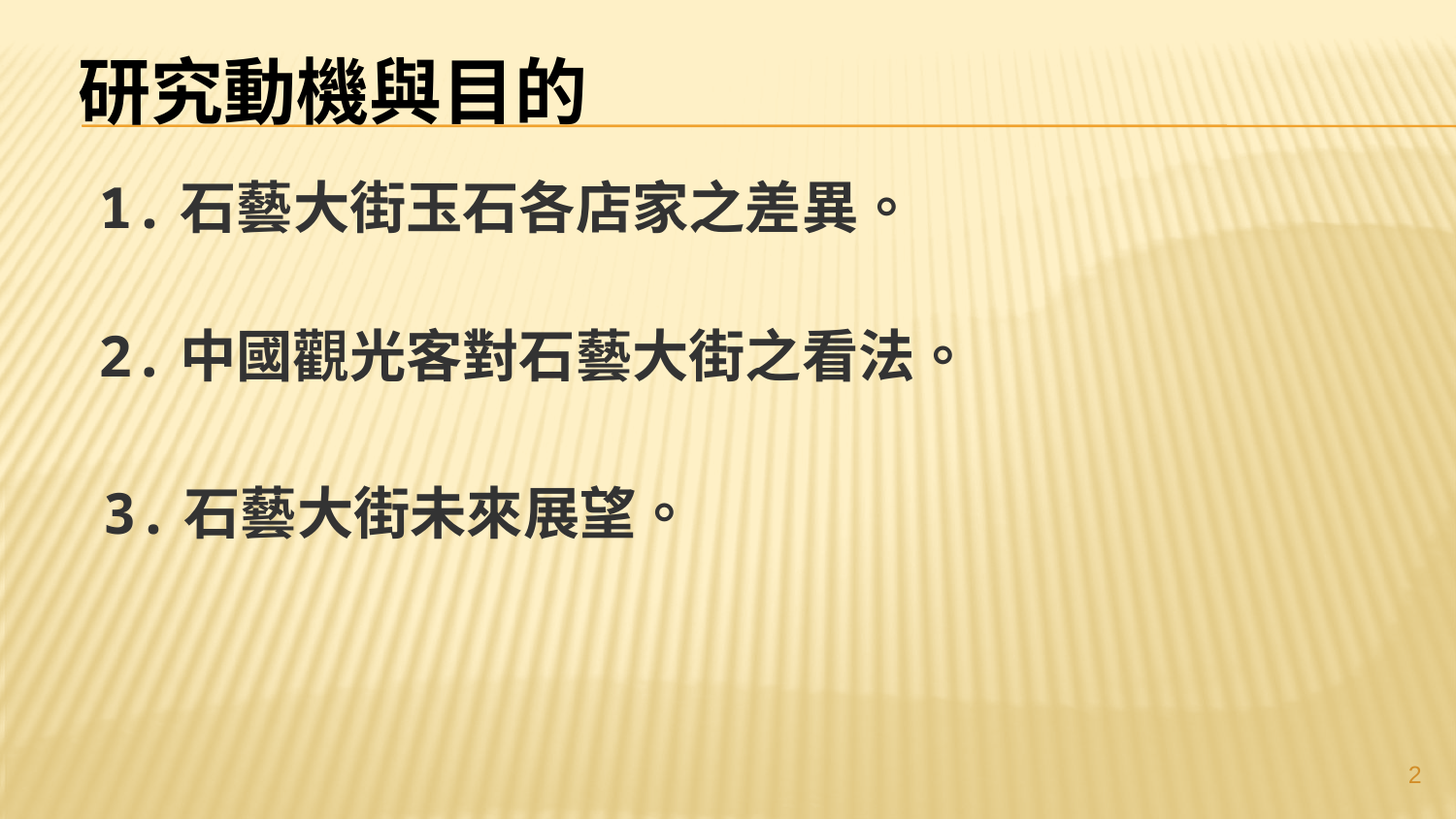

# 研究動機與目的

1.石藝大街玉石各店家之差異。
2.中國觀光客對石藝大街之看法。
3.石藝大街未來展望。
2